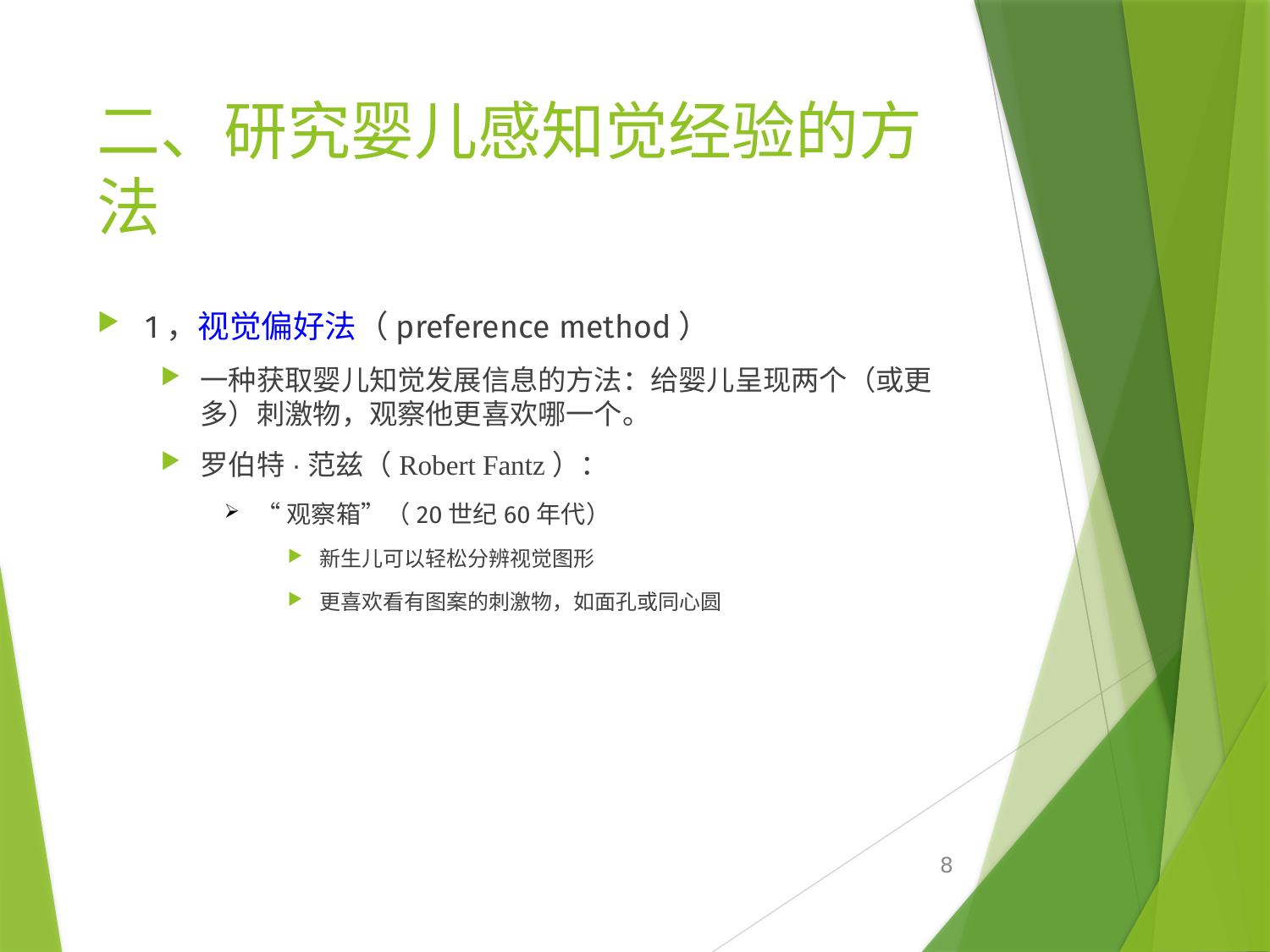

# 二、研究婴儿感知觉经验的方法
1，视觉偏好法（preference method）
一种获取婴儿知觉发展信息的方法：给婴儿呈现两个（或更多）刺激物，观察他更喜欢哪一个。
罗伯特·范兹（Robert Fantz）：
“观察箱”（20世纪60年代）
新生儿可以轻松分辨视觉图形
更喜欢看有图案的刺激物，如面孔或同心圆
8